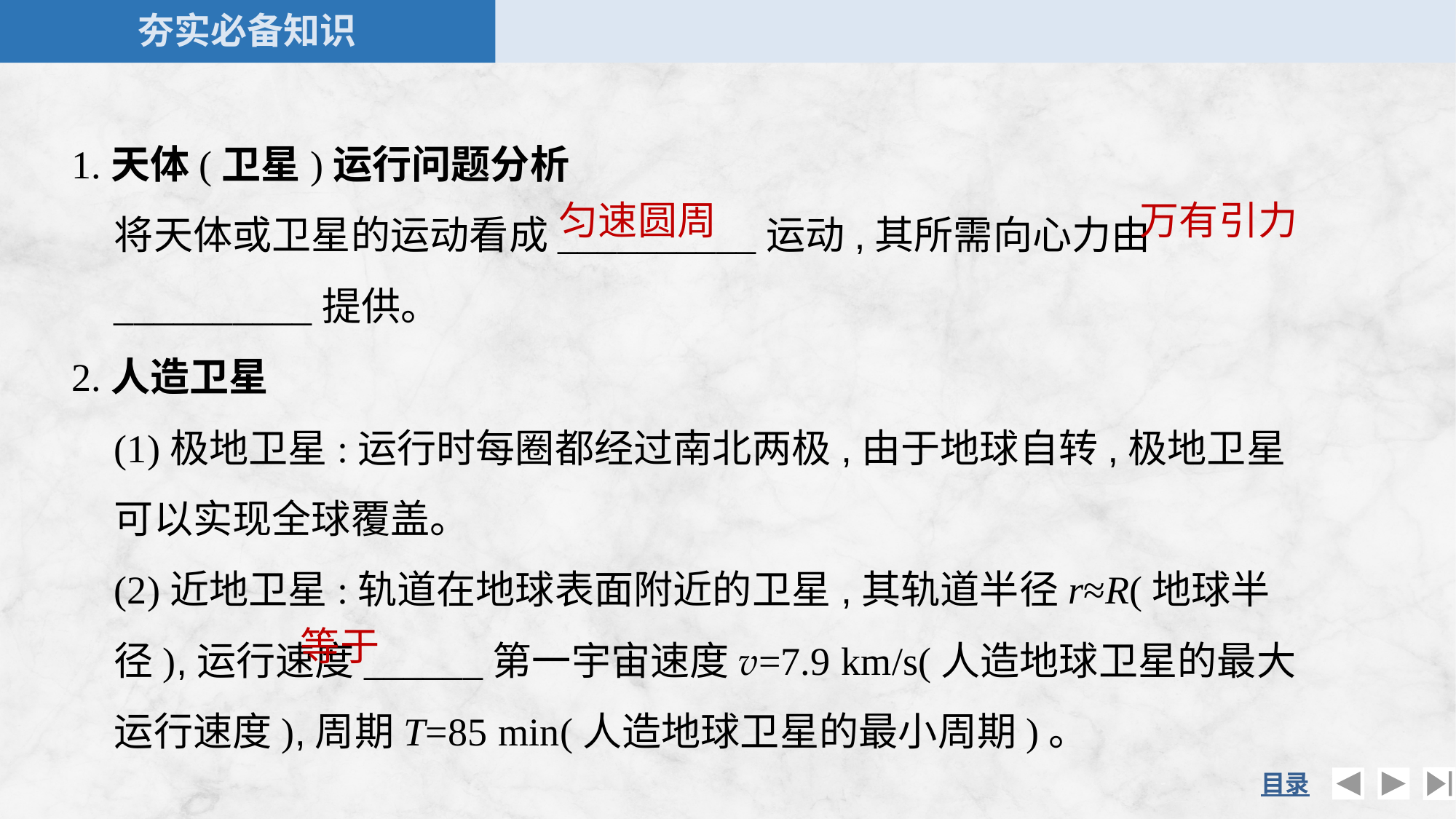

1.天体(卫星)运行问题分析
	将天体或卫星的运动看成__________运动,其所需向心力由__________提供。
2.人造卫星
	(1)极地卫星:运行时每圈都经过南北两极,由于地球自转,极地卫星可以实现全球覆盖。
	(2)近地卫星:轨道在地球表面附近的卫星,其轨道半径r≈R(地球半径),运行速度______第一宇宙速度v=7.9 km/s(人造地球卫星的最大运行速度),周期T=85 min(人造地球卫星的最小周期)。
万有引力
匀速圆周
等于